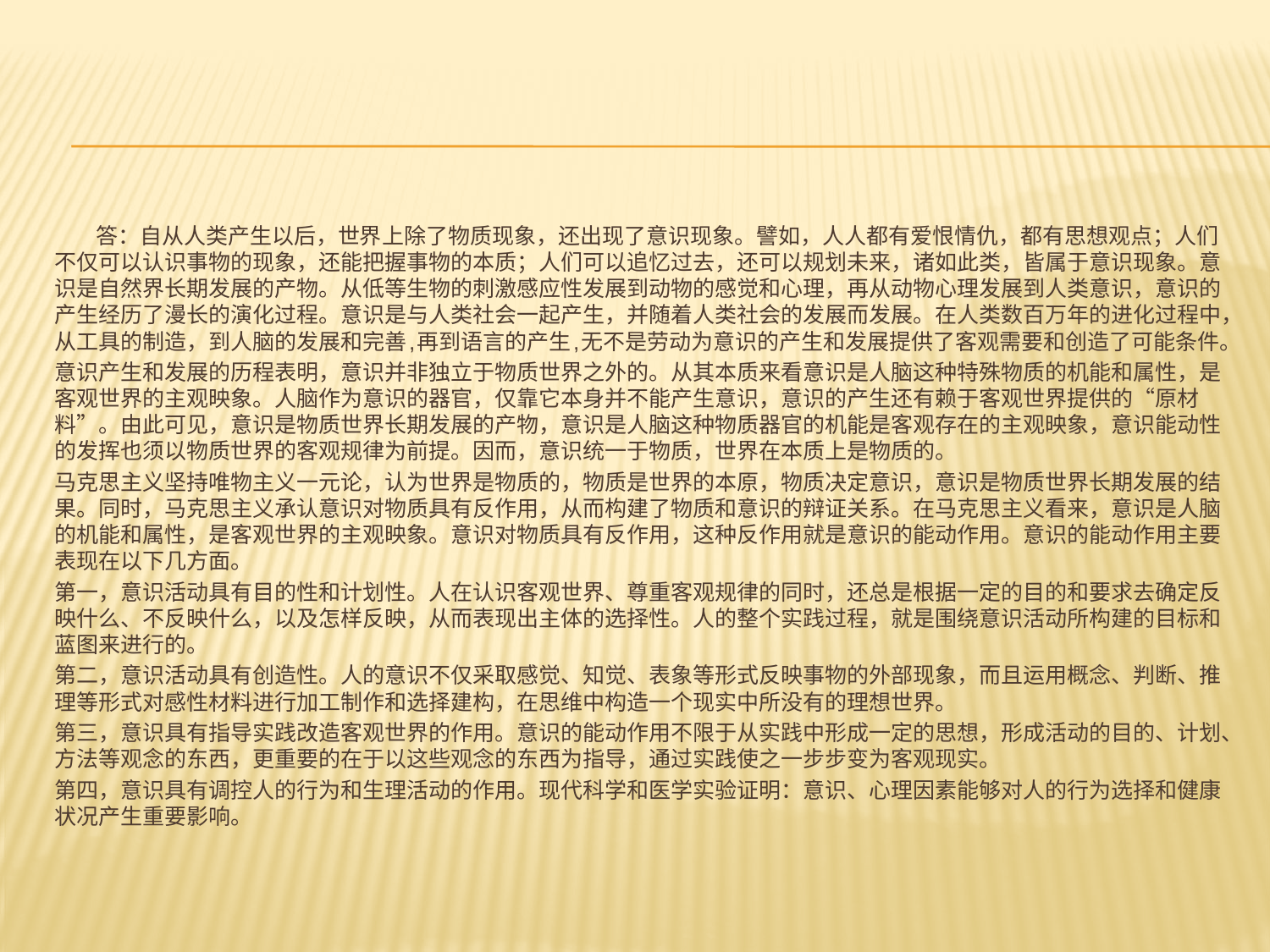

#
        答：自从人类产生以后，世界上除了物质现象，还出现了意识现象。譬如，人人都有爱恨情仇，都有思想观点；人们不仅可以认识事物的现象，还能把握事物的本质；人们可以追忆过去，还可以规划未来，诸如此类，皆属于意识现象。意识是自然界长期发展的产物。从低等生物的刺激感应性发展到动物的感觉和心理，再从动物心理发展到人类意识，意识的产生经历了漫长的演化过程。意识是与人类社会一起产生，并随着人类社会的发展而发展。在人类数百万年的进化过程中，从工具的制造，到人脑的发展和完善,再到语言的产生,无不是劳动为意识的产生和发展提供了客观需要和创造了可能条件。
意识产生和发展的历程表明，意识并非独立于物质世界之外的。从其本质来看意识是人脑这种特殊物质的机能和属性，是客观世界的主观映象。人脑作为意识的器官，仅靠它本身并不能产生意识，意识的产生还有赖于客观世界提供的“原材料”。由此可见，意识是物质世界长期发展的产物，意识是人脑这种物质器官的机能是客观存在的主观映象，意识能动性的发挥也须以物质世界的客观规律为前提。因而，意识统一于物质，世界在本质上是物质的。
马克思主义坚持唯物主义一元论，认为世界是物质的，物质是世界的本原，物质决定意识，意识是物质世界长期发展的结果。同时，马克思主义承认意识对物质具有反作用，从而构建了物质和意识的辩证关系。在马克思主义看来，意识是人脑的机能和属性，是客观世界的主观映象。意识对物质具有反作用，这种反作用就是意识的能动作用。意识的能动作用主要表现在以下几方面。
第一，意识活动具有目的性和计划性。人在认识客观世界、尊重客观规律的同时，还总是根据一定的目的和要求去确定反映什么、不反映什么，以及怎样反映，从而表现出主体的选择性。人的整个实践过程，就是围绕意识活动所构建的目标和蓝图来进行的。
第二，意识活动具有创造性。人的意识不仅采取感觉、知觉、表象等形式反映事物的外部现象，而且运用概念、判断、推理等形式对感性材料进行加工制作和选择建构，在思维中构造一个现实中所没有的理想世界。
第三，意识具有指导实践改造客观世界的作用。意识的能动作用不限于从实践中形成一定的思想，形成活动的目的、计划、方法等观念的东西，更重要的在于以这些观念的东西为指导，通过实践使之一步步变为客观现实。
第四，意识具有调控人的行为和生理活动的作用。现代科学和医学实验证明：意识、心理因素能够对人的行为选择和健康状况产生重要影响。